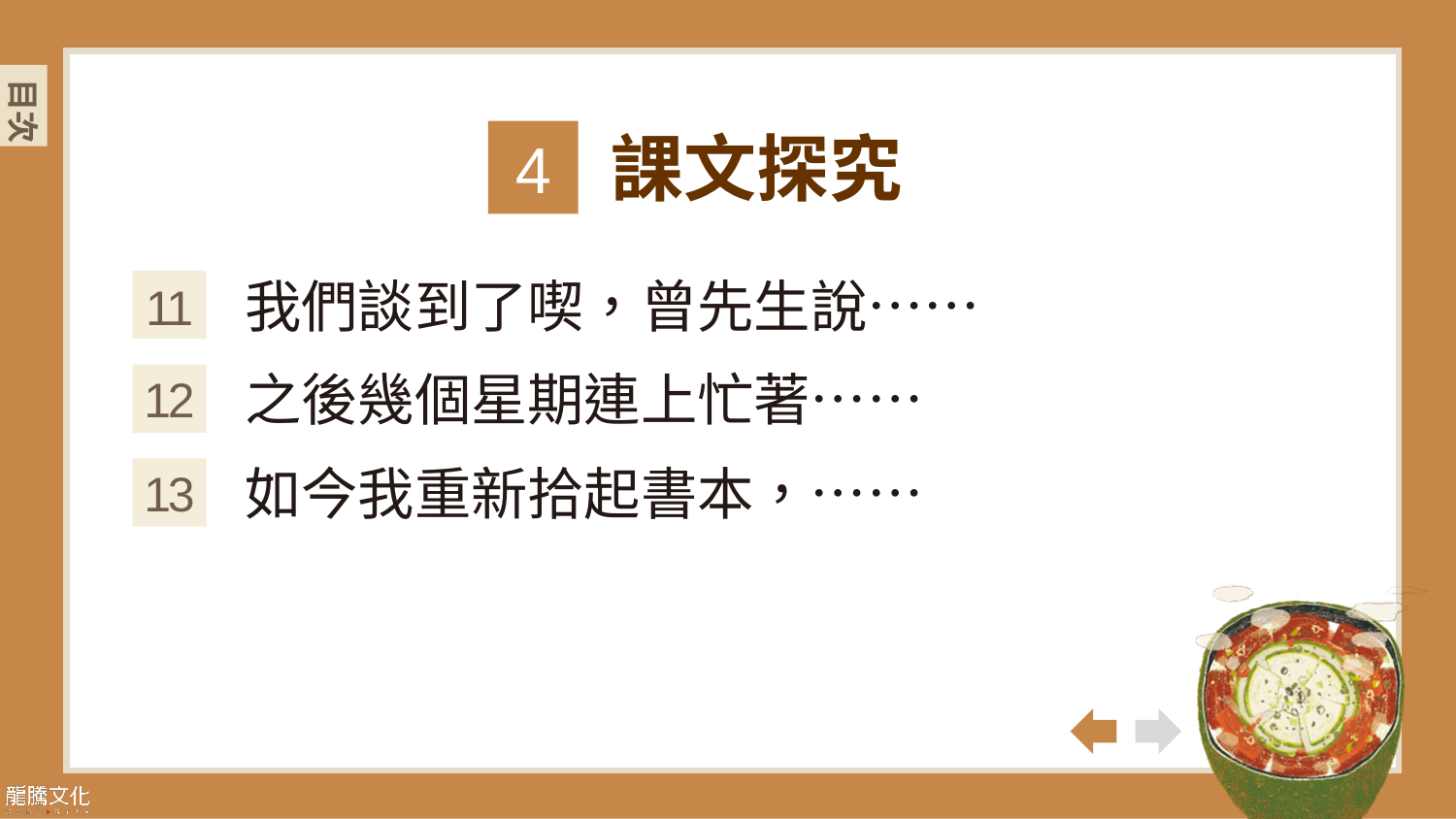

課文探究
4
我們談到了喫，曾先生說……

11
之後幾個星期連上忙著……

12
如今我重新拾起書本，……

13